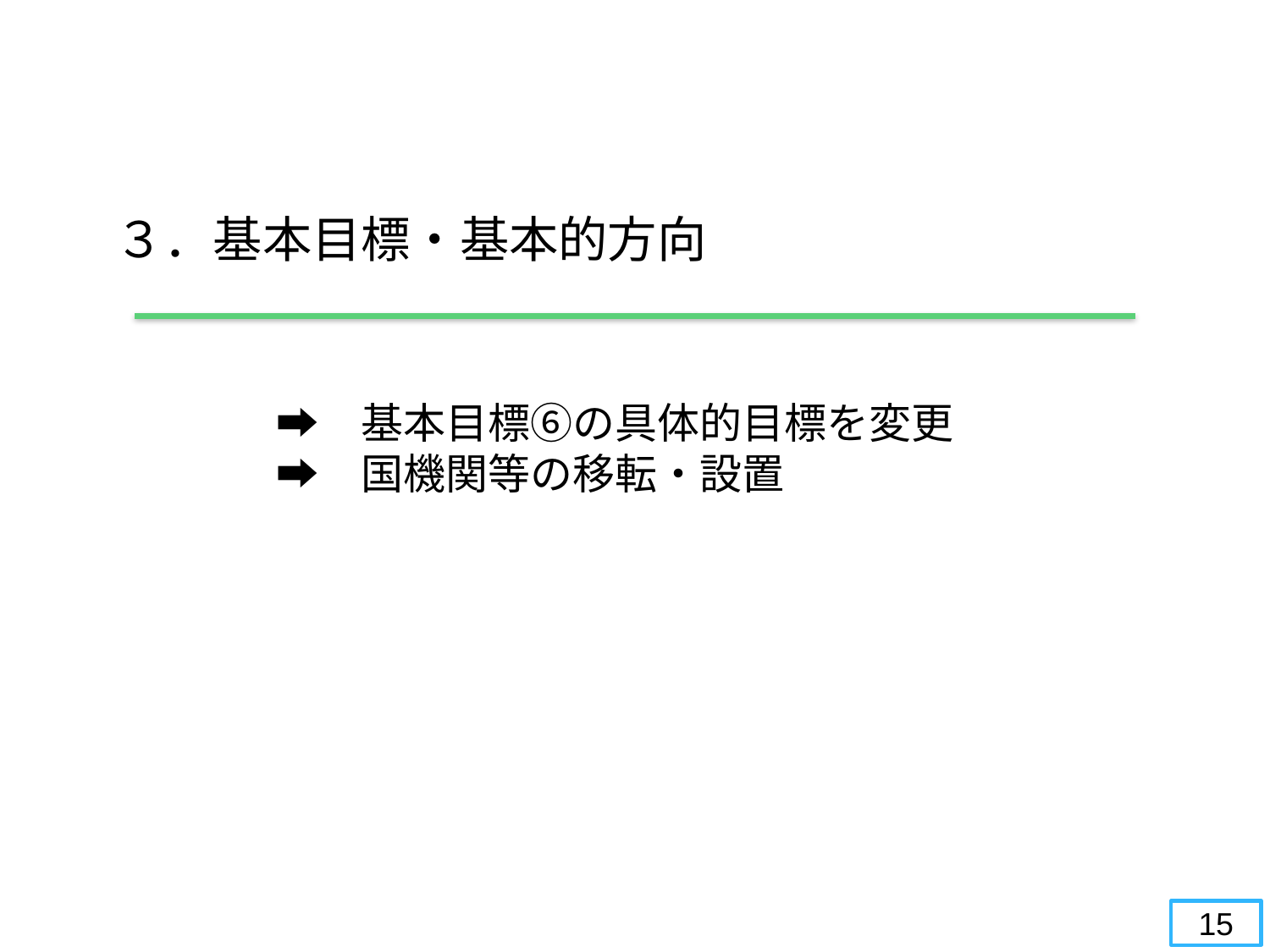

３．基本目標・基本的方向
　　　　➡　基本目標⑥の具体的目標を変更
　　　　➡　国機関等の移転・設置
15